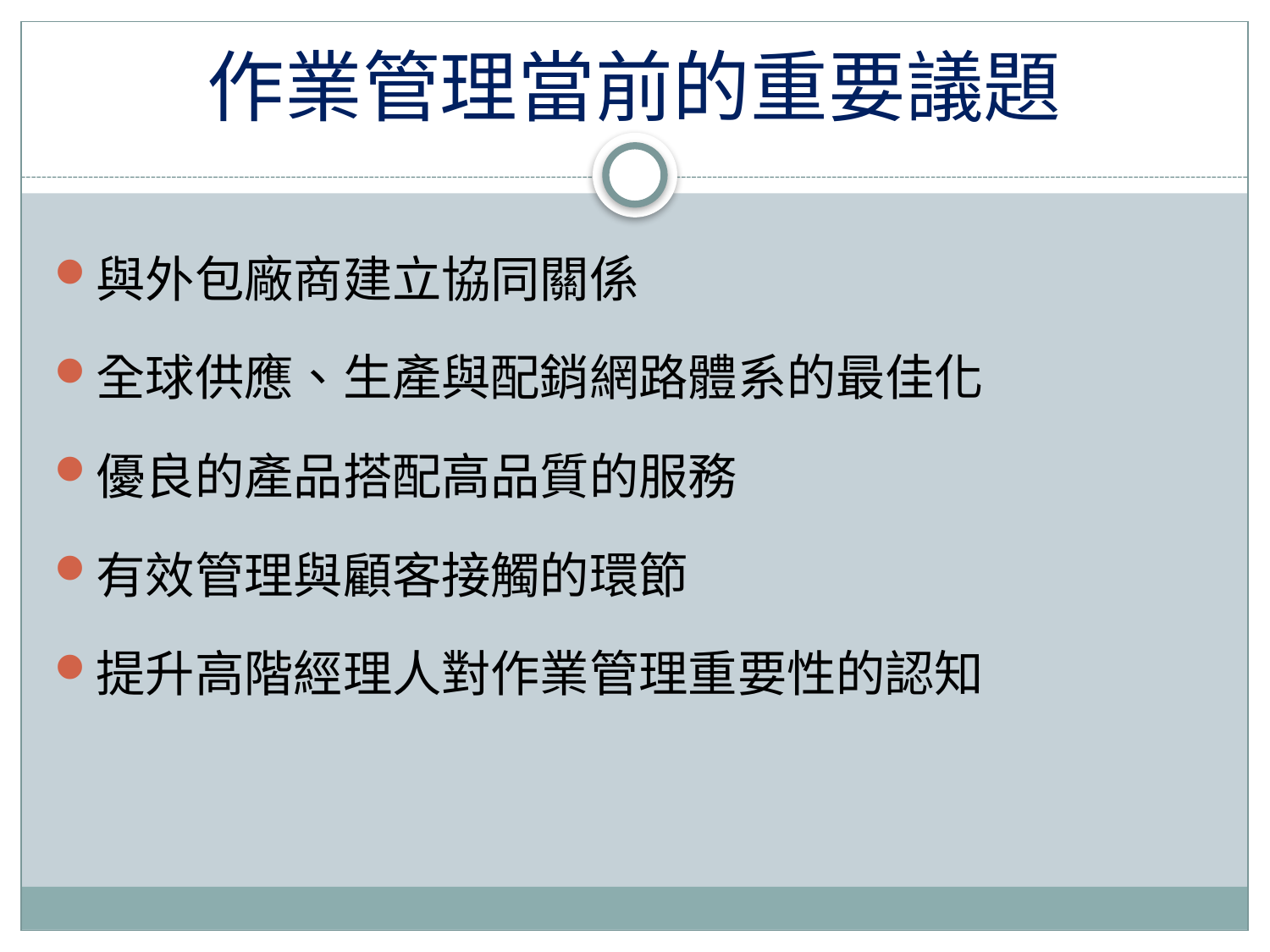

# 作業管理當前的重要議題
與外包廠商建立協同關係
全球供應、生產與配銷網路體系的最佳化
優良的產品搭配高品質的服務
有效管理與顧客接觸的環節
提升高階經理人對作業管理重要性的認知